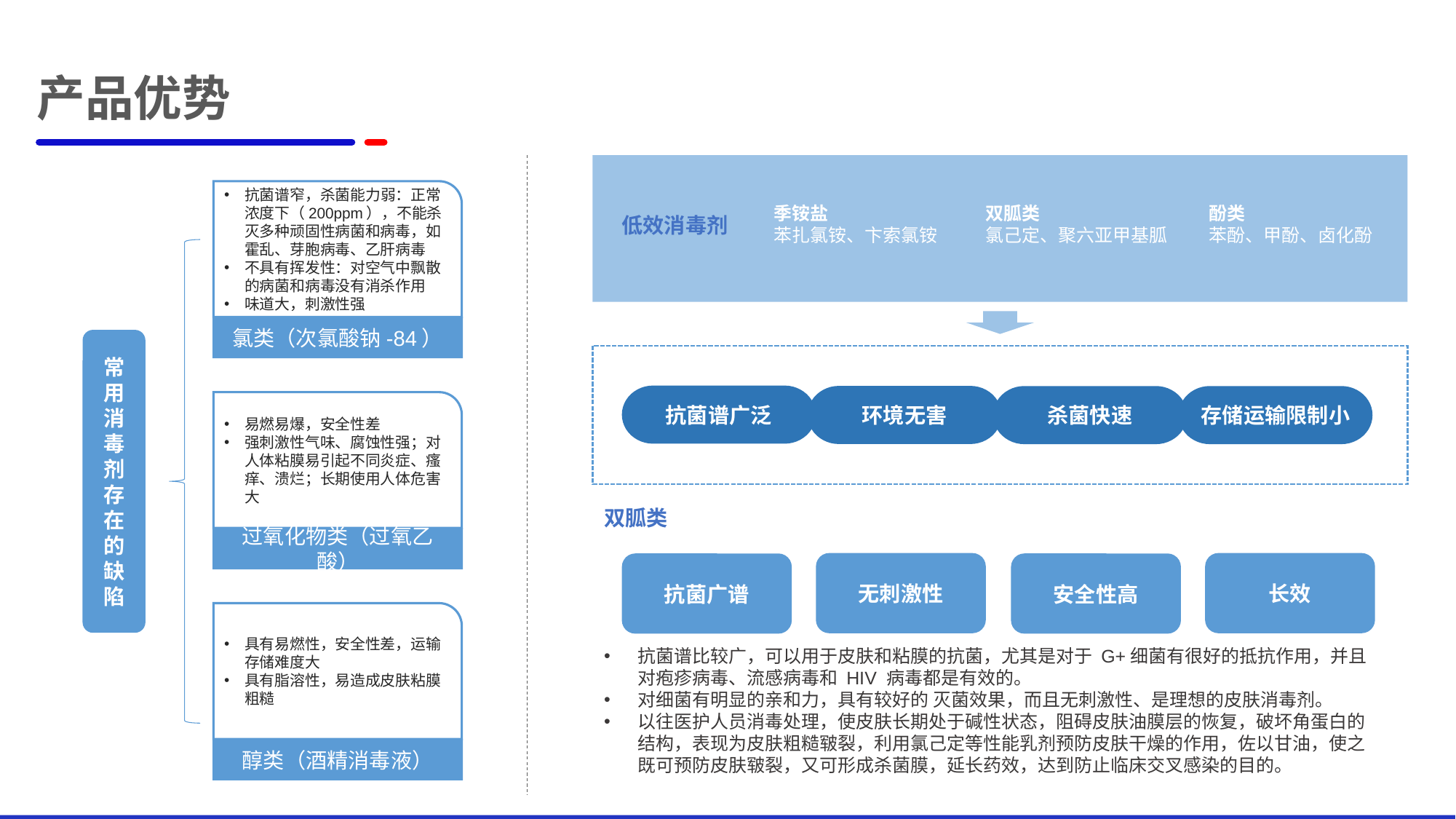

产品优势

抗菌谱窄，杀菌能力弱：正常浓度下（200ppm），不能杀灭多种顽固性病菌和病毒，如霍乱、芽胞病毒、乙肝病毒
不具有挥发性：对空气中飘散的病菌和病毒没有消杀作用
味道大，刺激性强
双胍类
氯己定、聚六亚甲基胍
季铵盐
苯扎氯铵、卞索氯铵
酚类
苯酚、甲酚、卤化酚
低效消毒剂

氯类（次氯酸钠-84）
常用消毒剂存在的缺陷

抗菌谱广泛
环境无害
杀菌快速
存储运输限制小
易燃易爆，安全性差
强刺激性气味、腐蚀性强；对人体粘膜易引起不同炎症、瘙痒、溃烂；长期使用人体危害大
双胍类
过氧化物类（过氧乙酸）
无刺激性
长效
抗菌广谱
安全性高
具有易燃性，安全性差，运输存储难度大
具有脂溶性，易造成皮肤粘膜粗糙
抗菌谱比较广，可以用于皮肤和粘膜的抗菌，尤其是对于 G+细菌有很好的抵抗作用，并且对疱疹病毒、流感病毒和 HIV 病毒都是有效的。
对细菌有明显的亲和力，具有较好的 灭菌效果，而且无刺激性、是理想的皮肤消毒剂。
以往医护人员消毒处理，使皮肤长期处于碱性状态，阻碍皮肤油膜层的恢复，破坏角蛋白的结构，表现为皮肤粗糙皲裂，利用氯己定等性能乳剂预防皮肤干燥的作用，佐以甘油，使之既可预防皮肤皲裂，又可形成杀菌膜，延长药效，达到防止临床交叉感染的目的。
醇类（酒精消毒液）